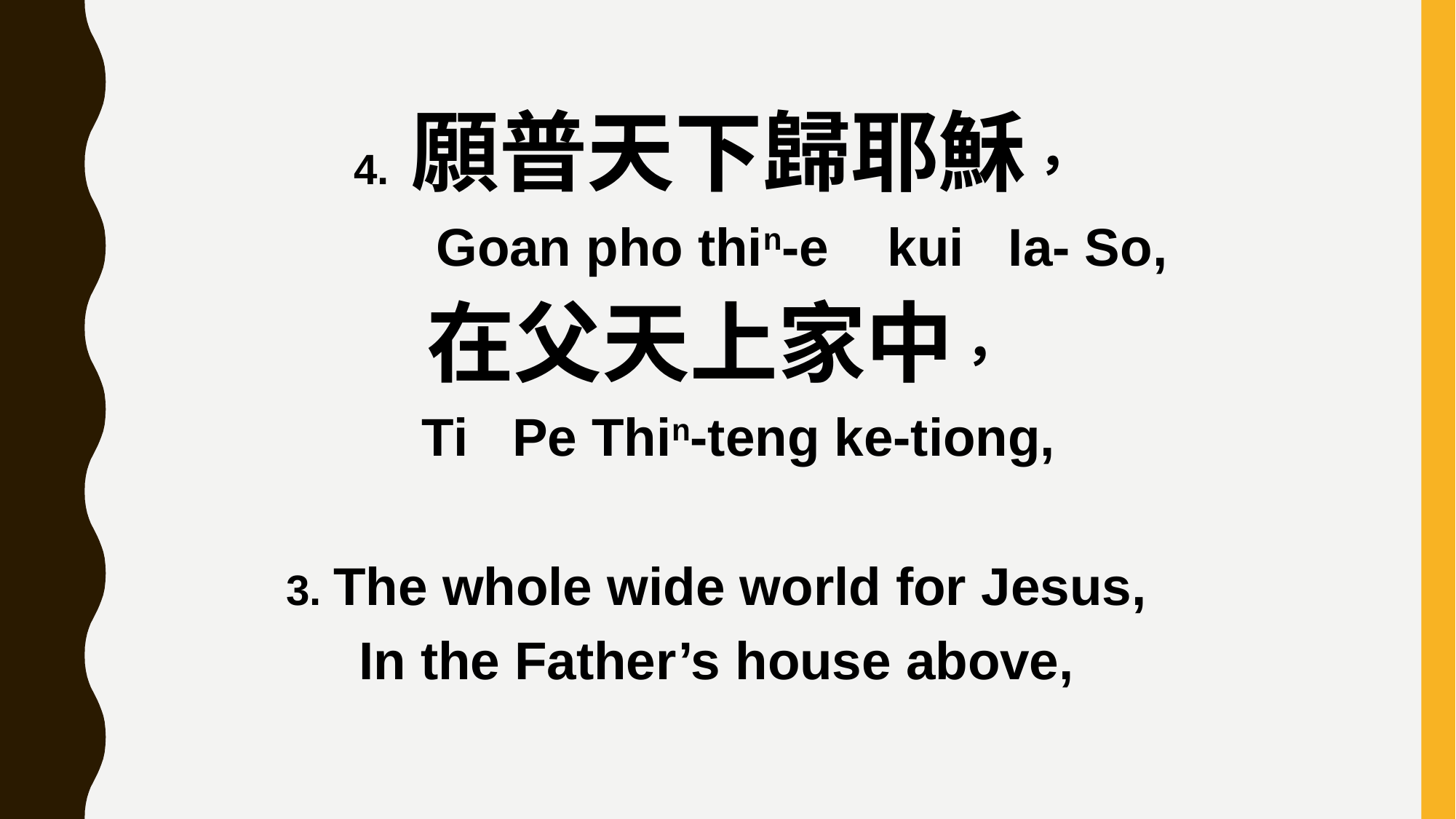

4. 願普天下歸耶穌，
                  Goan pho thin-e    kui   Ia- So,
在父天上家中，
   Ti   Pe Thin-teng ke-tiong,

3. The whole wide world for Jesus,
In the Father’s house above,